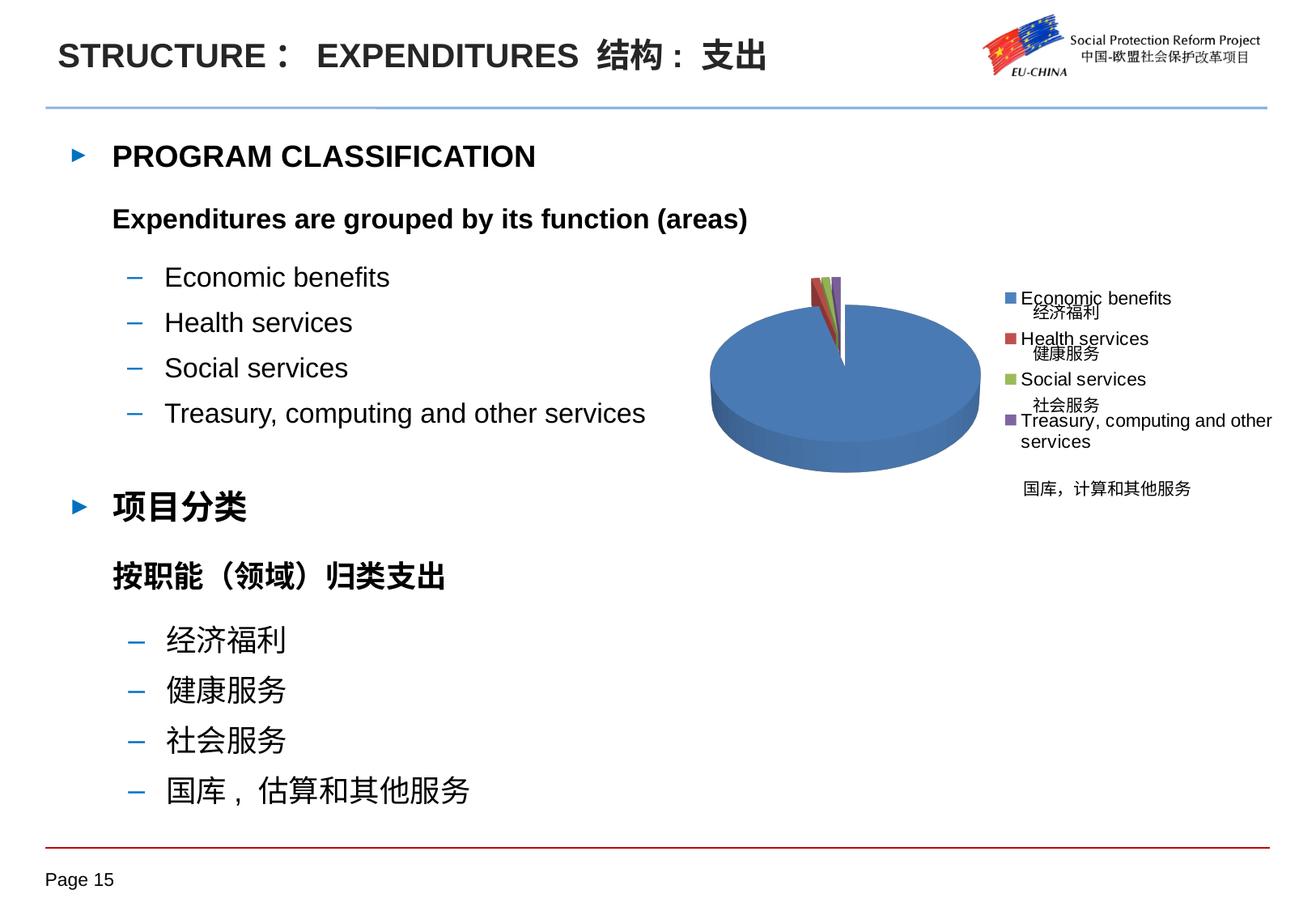

# STRUCTURE：EXPENDITURES 结构: 支出
PROGRAM CLASSIFICATION
	Expenditures are grouped by its function (areas)
Economic benefits
Health services
Social services
Treasury, computing and other services

[unsupported chart]

经济福利
健康服务
社会服务
国库，计算和其他服务
项目分类
	按职能（领域）归类支出
经济福利
健康服务
社会服务
国库, 估算和其他服务